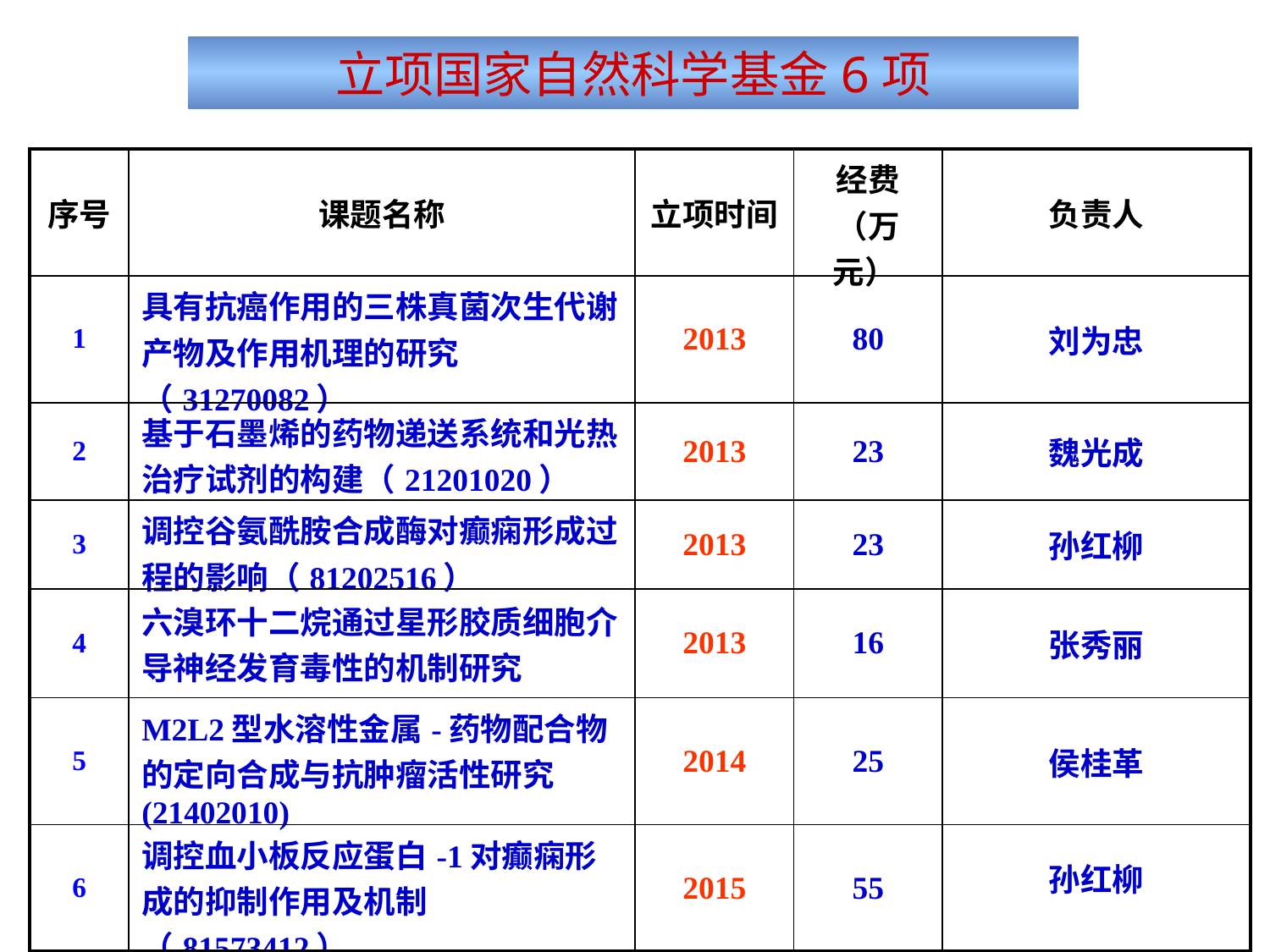

立项国家自然科学基金6项
| 序号 | 课题名称 | 立项时间 | 经费 （万元） | 负责人 |
| --- | --- | --- | --- | --- |
| 1 | 具有抗癌作用的三株真菌次生代谢产物及作用机理的研究（31270082） | 2013 | 80 | 刘为忠 |
| 2 | 基于石墨烯的药物递送系统和光热治疗试剂的构建（21201020） | 2013 | 23 | 魏光成 |
| 3 | 调控谷氨酰胺合成酶对癫痫形成过程的影响（81202516） | 2013 | 23 | 孙红柳 |
| 4 | 六溴环十二烷通过星形胶质细胞介导神经发育毒性的机制研究 | 2013 | 16 | 张秀丽 |
| 5 | M2L2型水溶性金属-药物配合物的定向合成与抗肿瘤活性研究(21402010) | 2014 | 25 | 侯桂革 |
| 6 | 调控血小板反应蛋白-1对癫痫形成的抑制作用及机制（81573412） | 2015 | 55 | 孙红柳 |